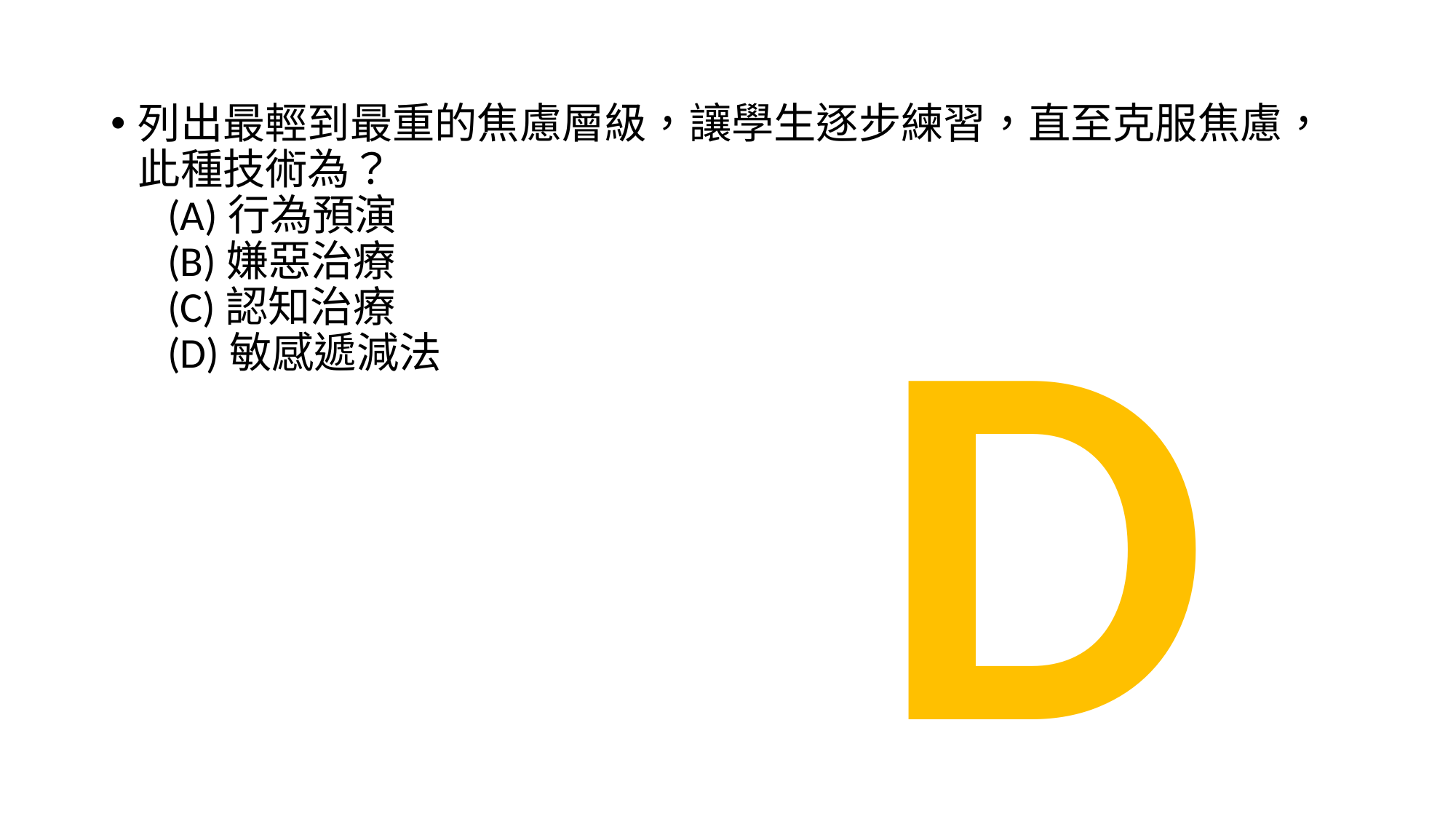

列出最輕到最重的焦慮層級，讓學生逐步練習，直至克服焦慮，此種技術為？
  (A)行為預演
  (B)嫌惡治療
  (C)認知治療
  (D)敏感遞減法
D